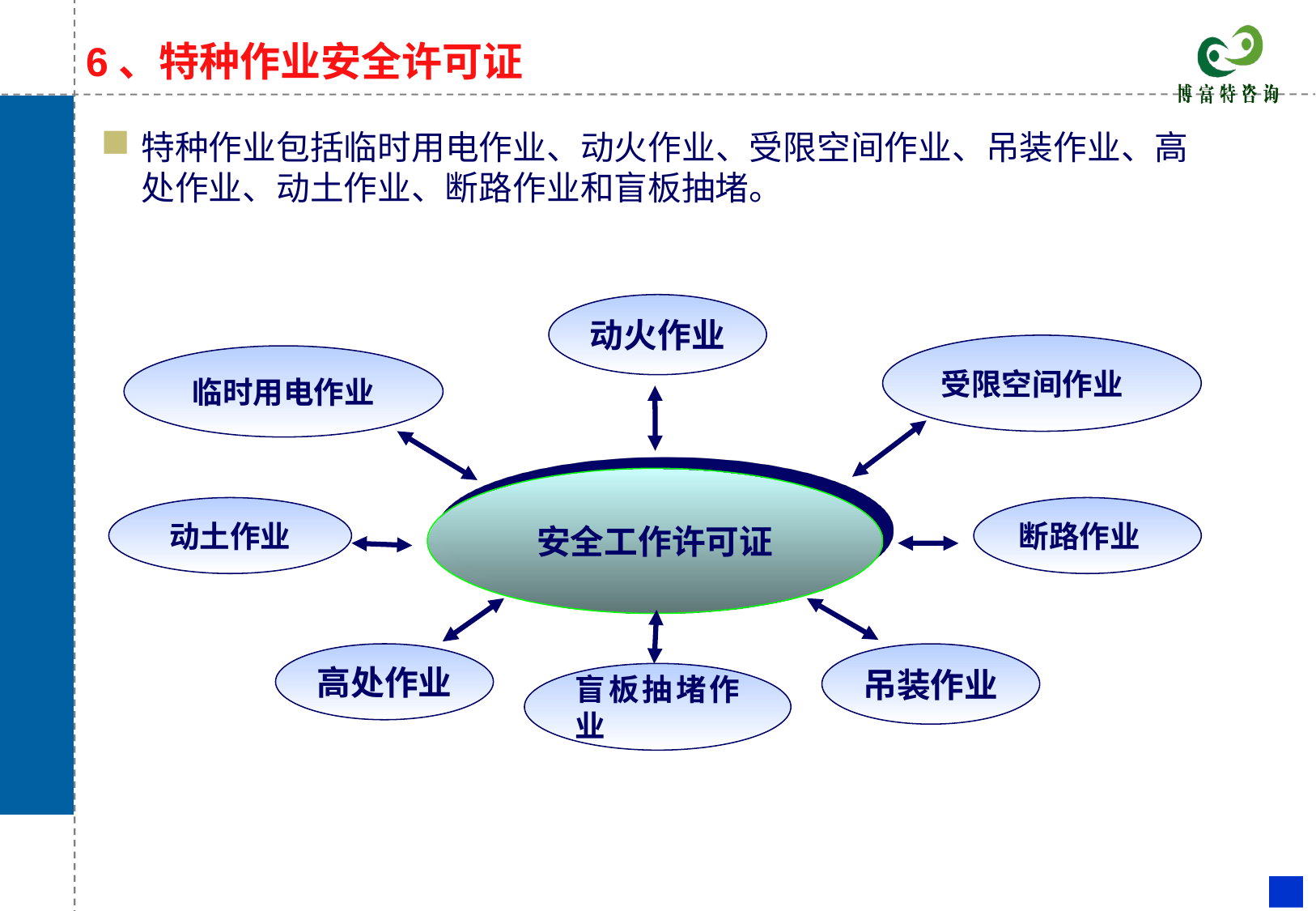

# 6、特种作业安全许可证
特种作业包括临时用电作业、动火作业、受限空间作业、吊装作业、高处作业、动土作业、断路作业和盲板抽堵。

动火作业
受限空间作业
临时用电作业

安全工作许可证
动土作业
断路作业

高处作业
吊装作业

盲板抽堵作业